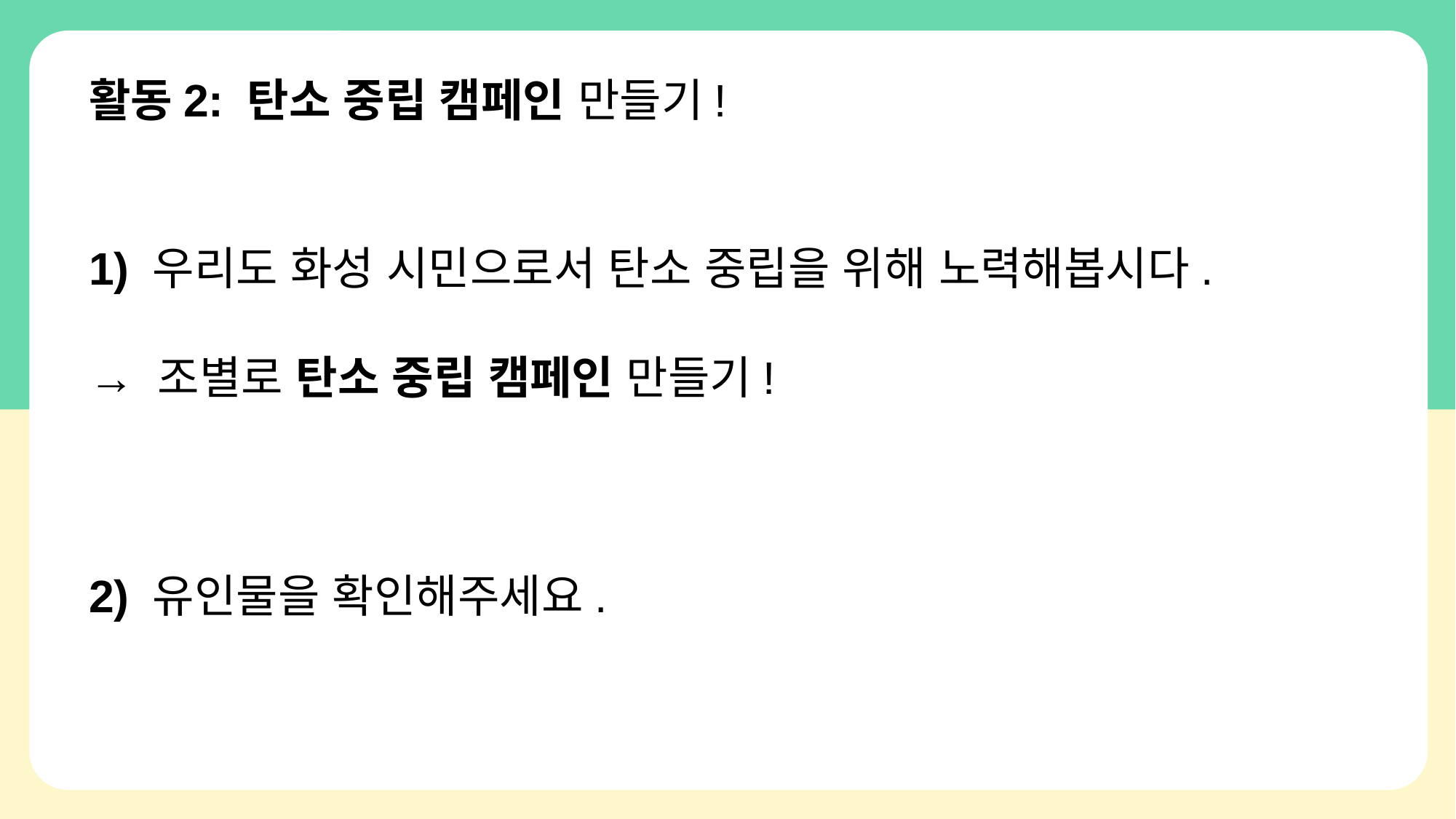

# 활동2: 탄소 중립 캠페인 만들기!
1) 우리도 화성 시민으로서 탄소 중립을 위해 노력해봅시다.
→ 조별로 탄소 중립 캠페인 만들기!

2) 유인물을 확인해주세요.